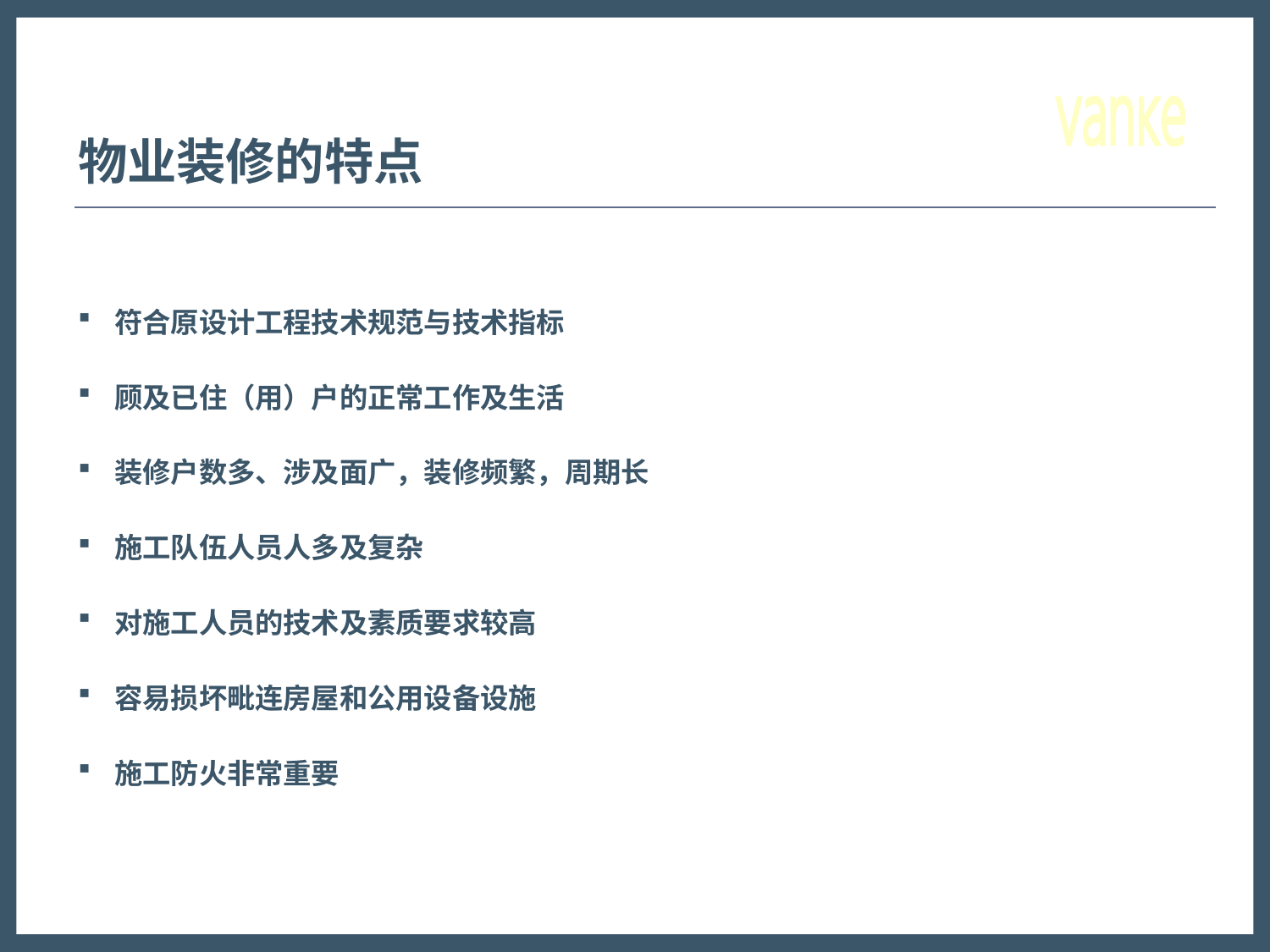

# 物业装修的特点

符合原设计工程技术规范与技术指标
顾及已住（用）户的正常工作及生活
装修户数多、涉及面广，装修频繁，周期长
施工队伍人员人多及复杂
对施工人员的技术及素质要求较高
容易损坏毗连房屋和公用设备设施
施工防火非常重要